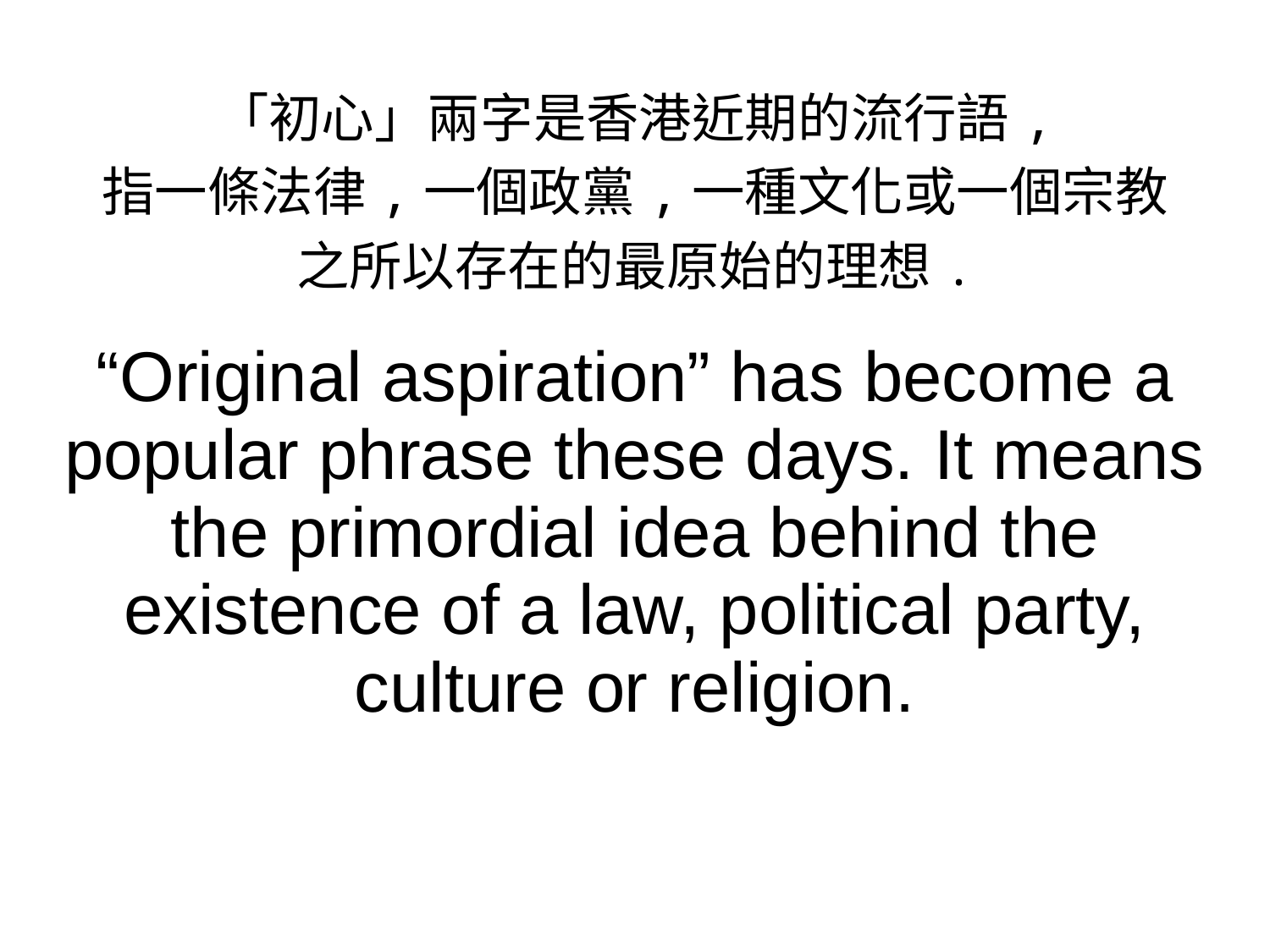

「初心」兩字是香港近期的流行語,
指一條法律,一個政黨,一種文化或一個宗教
之所以存在的最原始的理想.
“Original aspiration” has become a popular phrase these days. It means the primordial idea behind the existence of a law, political party, culture or religion.